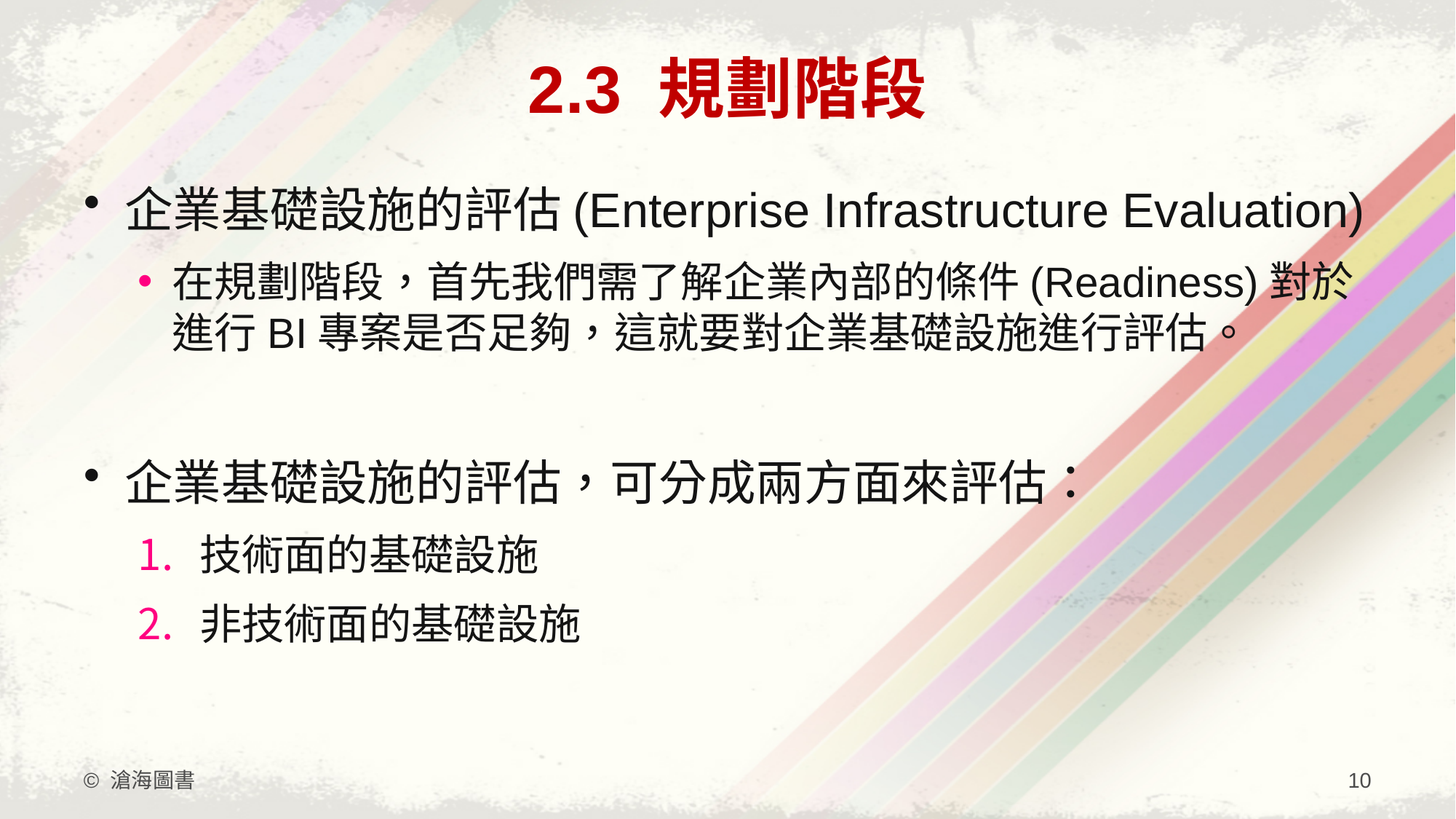

# 2.3 規劃階段
企業基礎設施的評估(Enterprise Infrastructure Evaluation)
在規劃階段，首先我們需了解企業內部的條件(Readiness)對於進行BI專案是否足夠，這就要對企業基礎設施進行評估。

企業基礎設施的評估，可分成兩方面來評估：
技術面的基礎設施
非技術面的基礎設施
© 滄海圖書

10